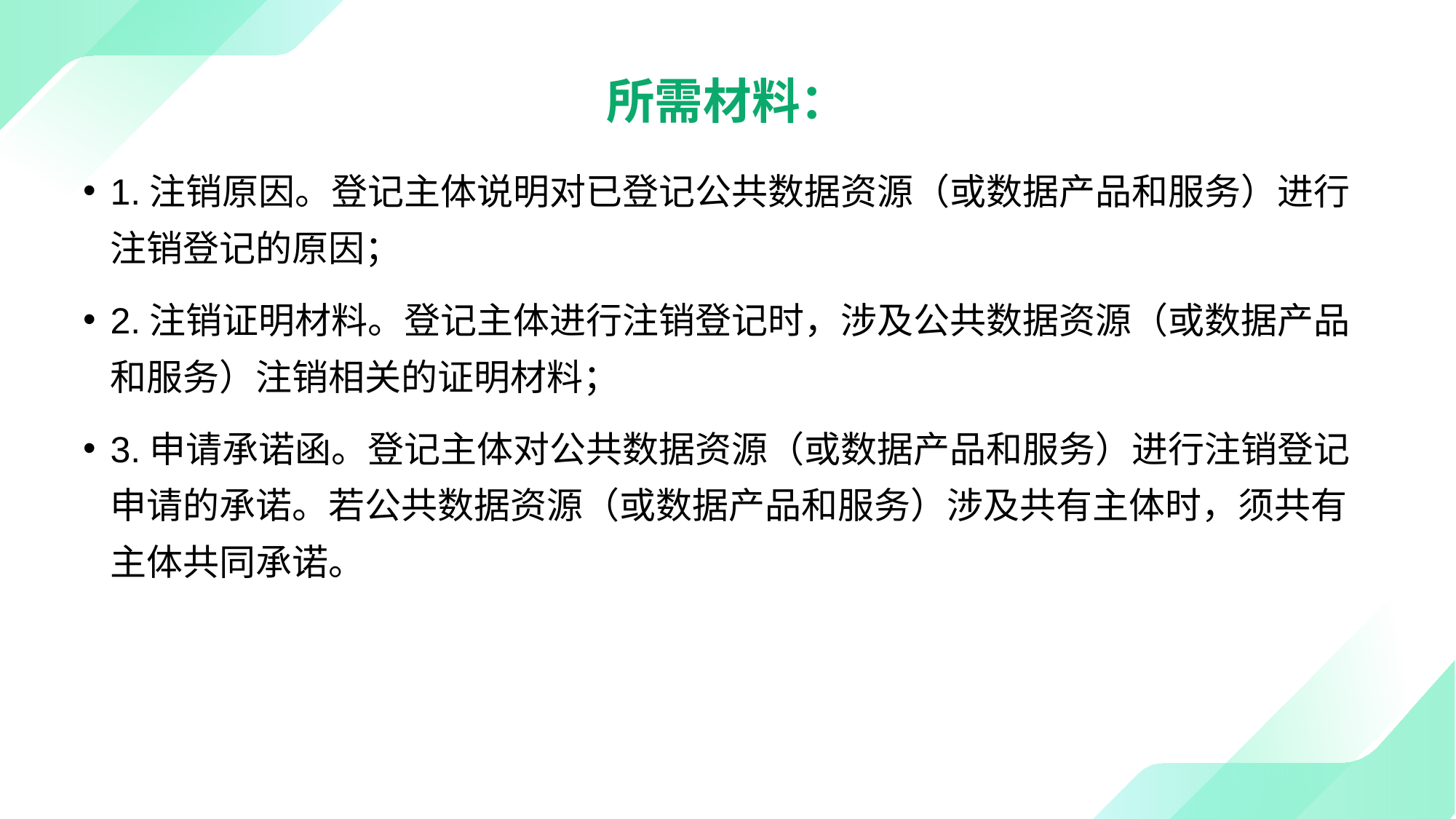

# 所需材料：
1.注销原因。登记主体说明对已登记公共数据资源（或数据产品和服务）进行注销登记的原因；
2.注销证明材料。登记主体进行注销登记时，涉及公共数据资源（或数据产品和服务）注销相关的证明材料；
3.申请承诺函。登记主体对公共数据资源（或数据产品和服务）进行注销登记申请的承诺。若公共数据资源（或数据产品和服务）涉及共有主体时，须共有主体共同承诺。